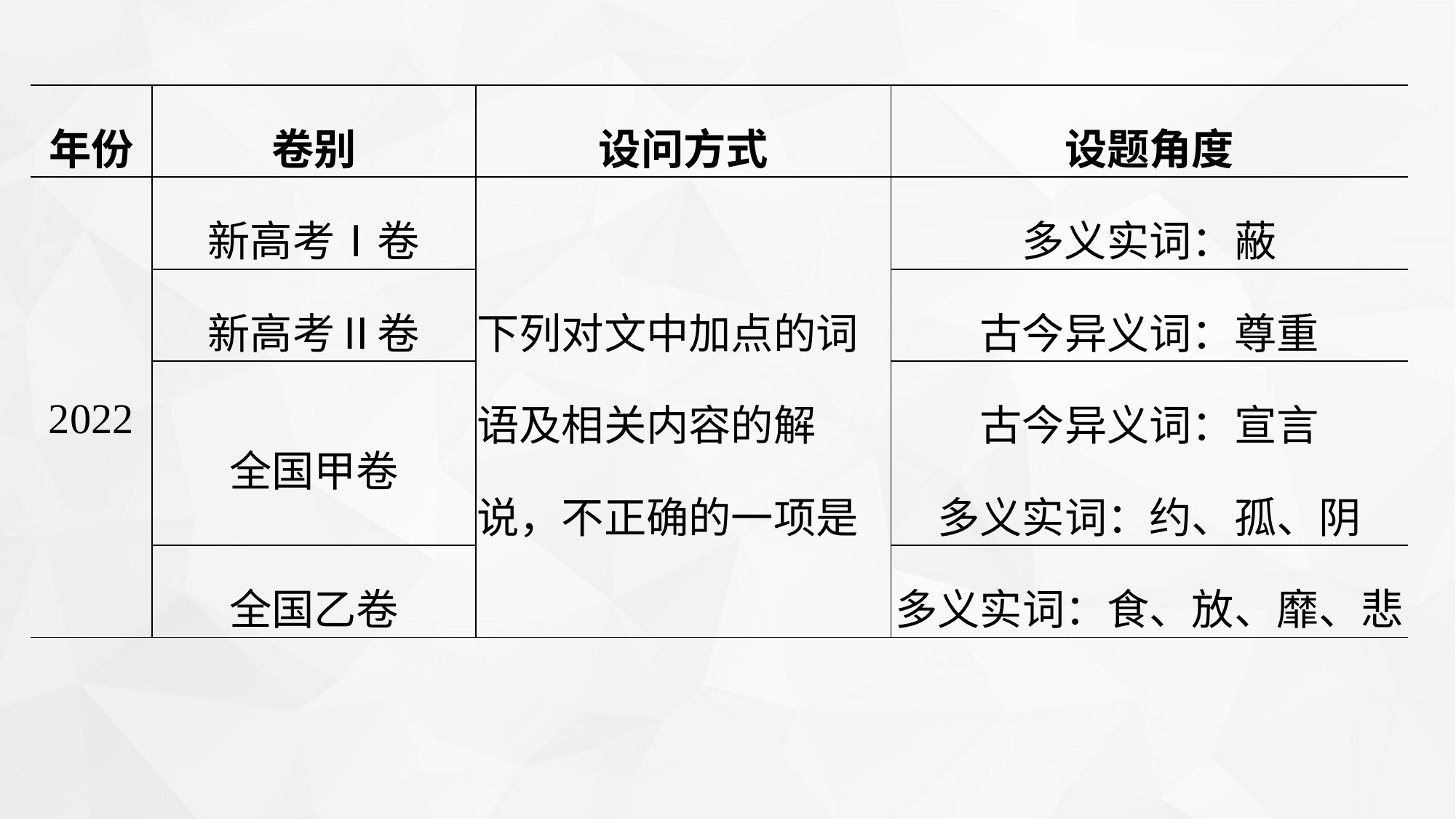

| 年份 | 卷别 | 设问方式 | 设题角度 |
| --- | --- | --- | --- |
| 2022 | 新高考Ⅰ卷 | 下列对文中加点的词语及相关内容的解说，不正确的一项是 | 多义实词：蔽 |
|  | 新高考Ⅱ卷 |  | 古今异义词：尊重 |
|  | 全国甲卷 |  | 古今异义词：宣言 多义实词：约、孤、阴 |
|  | 全国乙卷 |  | 多义实词：食、放、靡、悲 |